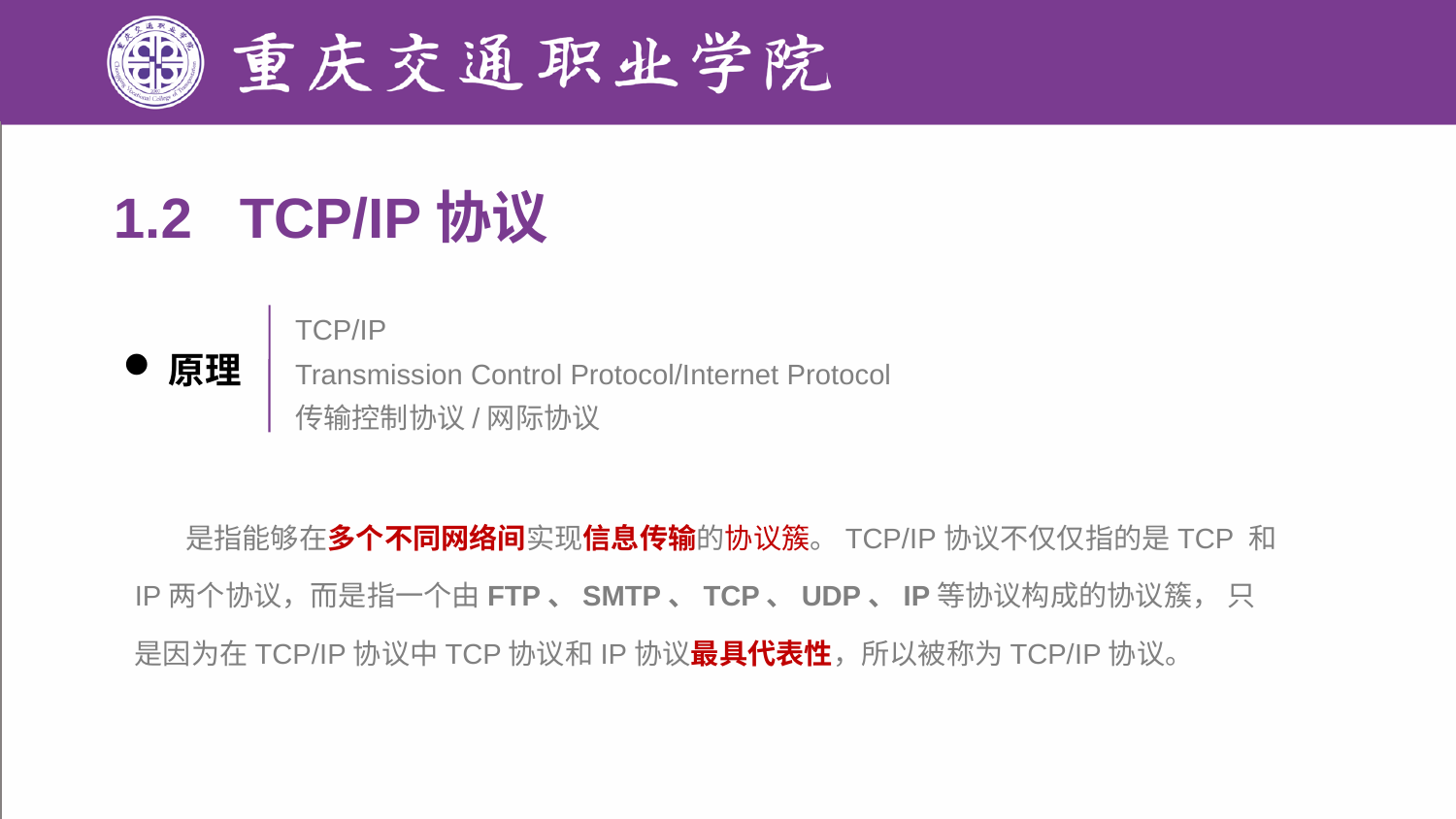

1.2   TCP/IP协议
TCP/IP
Transmission Control Protocol/Internet Protocol
传输控制协议/网际协议
原理
       是指能够在多个不同网络间实现信息传输的协议簇。TCP/IP协议不仅仅指的是TCP 和IP两个协议，而是指一个由FTP、SMTP、TCP、UDP、IP等协议构成的协议簇， 只是因为在TCP/IP协议中TCP协议和IP协议最具代表性，所以被称为TCP/IP协议。